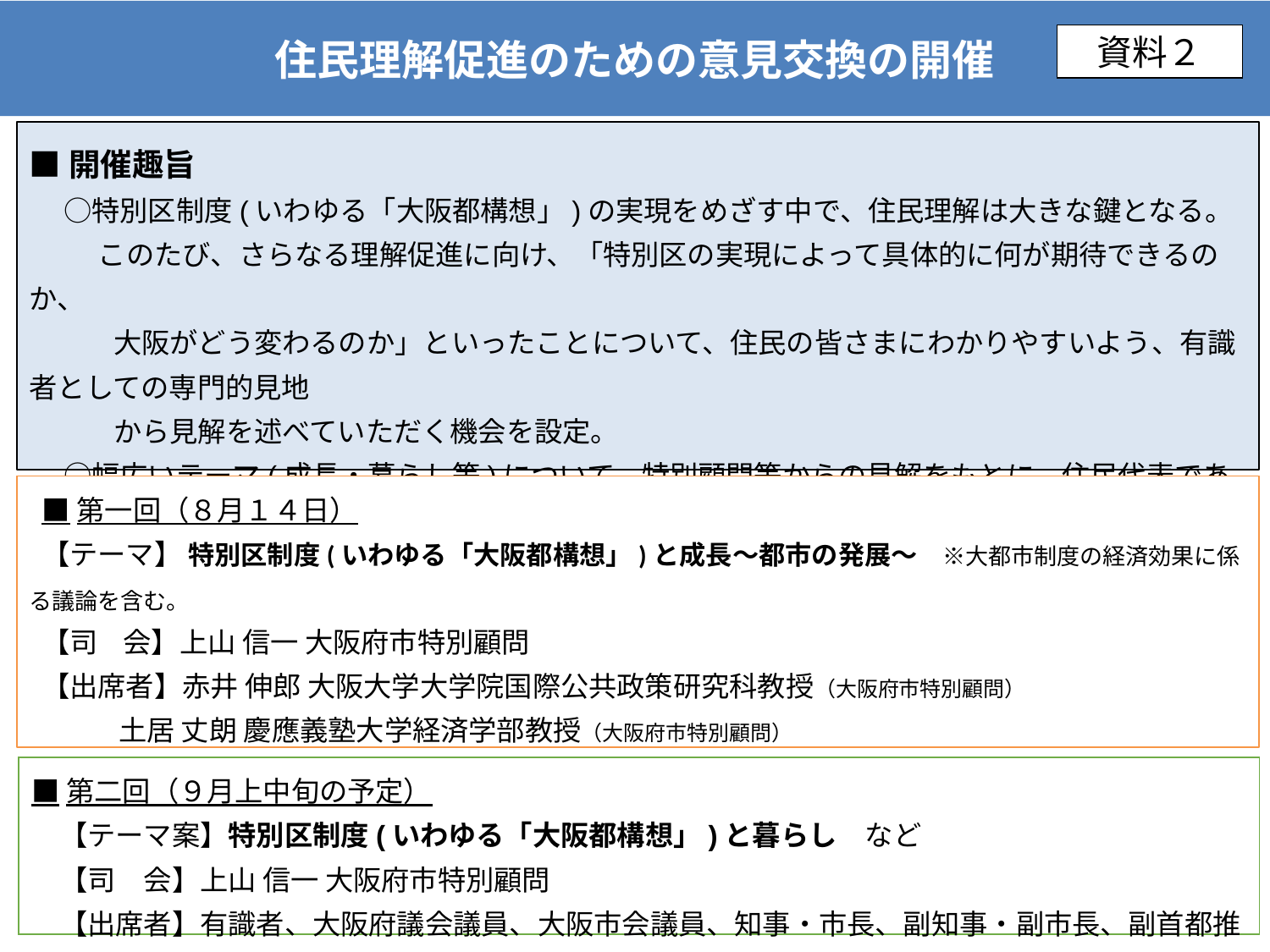

住民理解促進のための意見交換の開催
資料２

■開催趣旨
　 ○特別区制度(いわゆる「大阪都構想」)の実現をめざす中で、住民理解は大きな鍵となる。
　　  このたび、さらなる理解促進に向け、「特別区の実現によって具体的に何が期待できるのか、
　　　大阪がどう変わるのか」といったことについて、住民の皆さまにわかりやすいよう、有識者としての専門的見地
　　　から見解を述べていただく機会を設定。
　 ○幅広いテーマ(成長・暮らし等)について、特別顧問等からの見解をもとに、住民代表である議員・
　　　知事・市長も加わった意見交換を実施し、その内容を広く発信することで住民理解を深める一助とする。
■第一回（８月１４日）
【テーマ】 特別区制度(いわゆる「大阪都構想」)と成長～都市の発展～　※大都市制度の経済効果に係る議論を含む。
【司    会】上山 信一 大阪府市特別顧問
【出席者】赤井 伸郎 大阪大学大学院国際公共政策研究科教授（大阪府市特別顧問）
           土居 丈朗 慶應義塾大学経済学部教授（大阪府市特別顧問）
　　　　　　大阪府議会議員、大阪市会議員、知事・市長、副知事・副市長、副首都推進局

■第二回（９月上中旬の予定）
　【テーマ案】特別区制度(いわゆる「大阪都構想」)と暮らし　など
　【司　会】上山 信一 大阪府市特別顧問
　【出席者】有識者、大阪府議会議員、大阪市会議員、知事・市長、副知事・副市長、副首都推進局